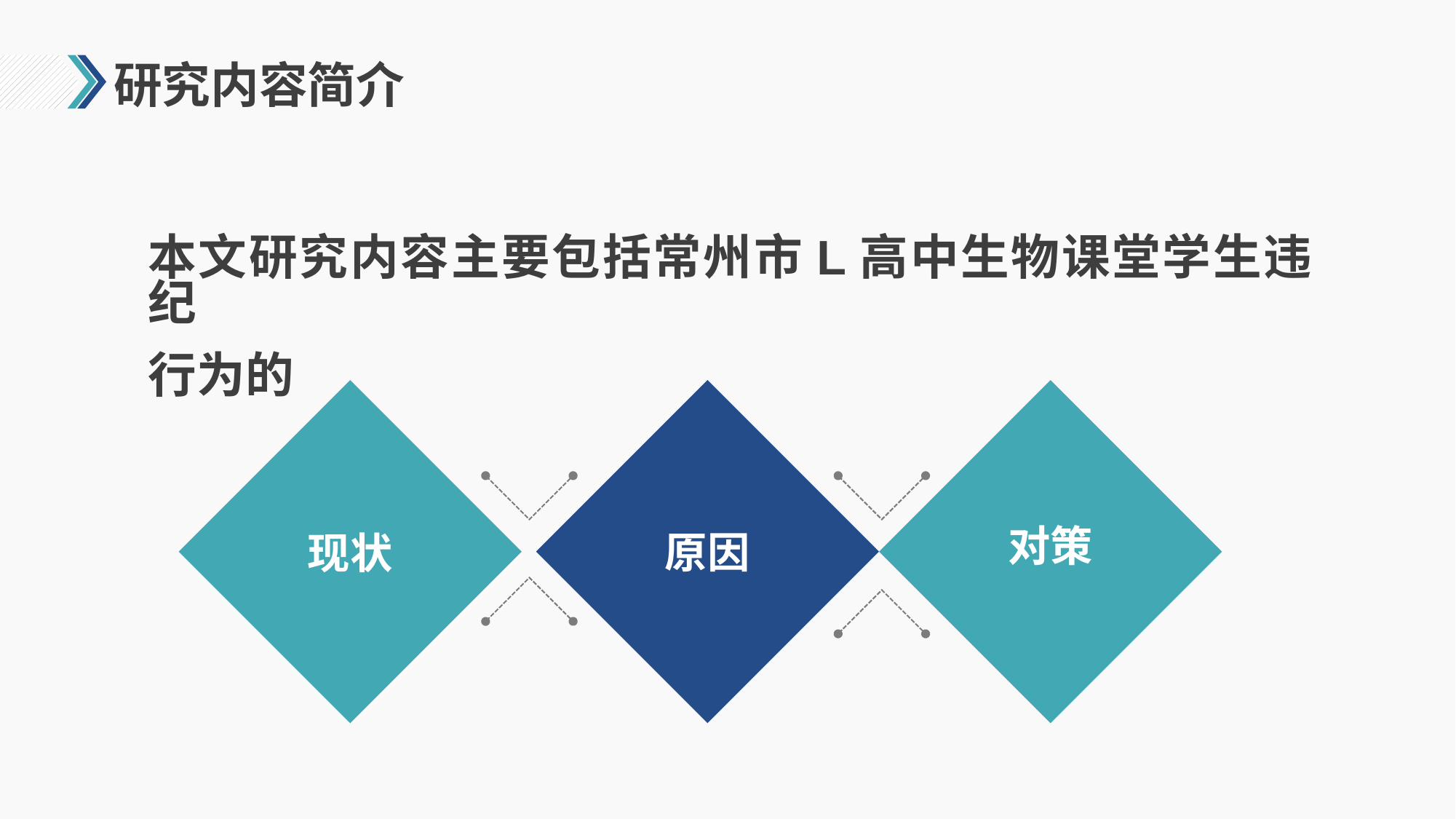

# 研究内容简介
本文研究内容主要包括常州市L高中生物课堂学生违纪
行为的

对策
原因
现状